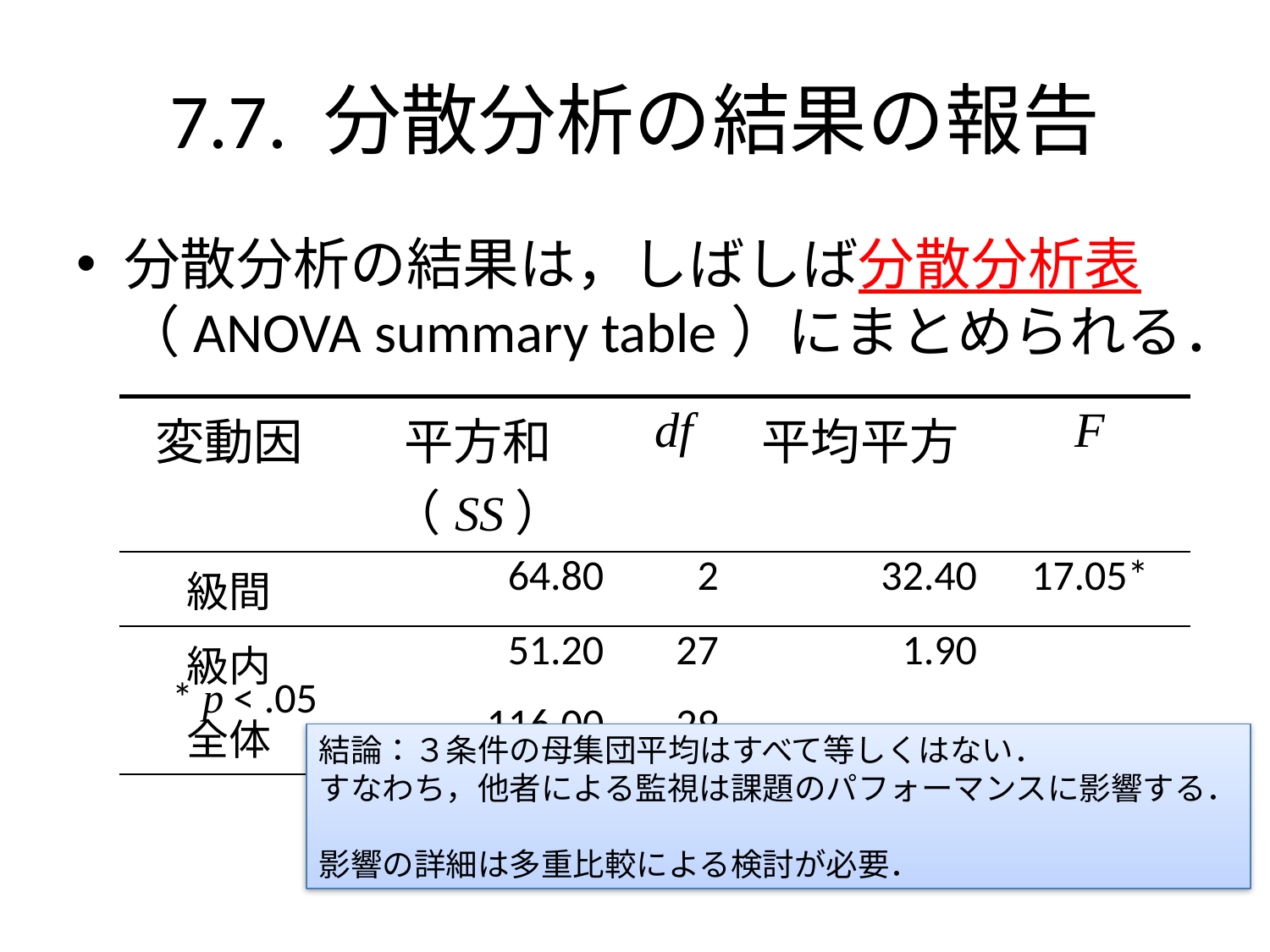

# 7.7. 分散分析の結果の報告
分散分析の結果は，しばしば分散分析表（ANOVA summary table）にまとめられる．
| 変動因 | 平方和（SS） | df | 平均平方 | F |
| --- | --- | --- | --- | --- |
| 級間 | 64.80 | 2 | 32.40 | 17.05\* |
| 級内 | 51.20 | 27 | 1.90 |  |
| 全体 | 116.00 | 29 |  |  |
* p < .05
結論：３条件の母集団平均はすべて等しくはない．
すなわち，他者による監視は課題のパフォーマンスに影響する．

影響の詳細は多重比較による検討が必要．